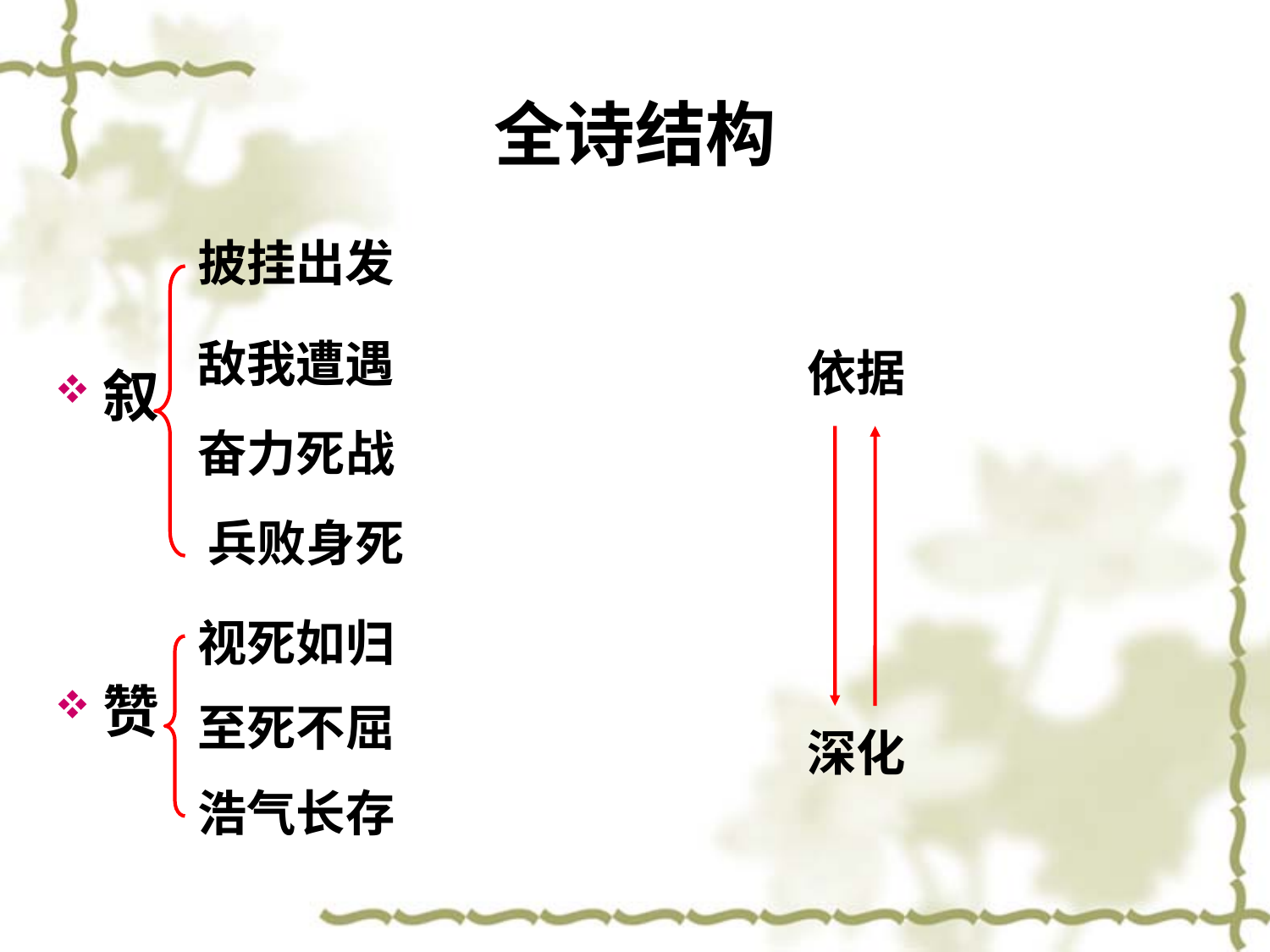

# 全诗结构
披挂出发

叙

赞
敌我遭遇
依据
奋力死战

兵败身死
视死如归
至死不屈

深化
浩气长存